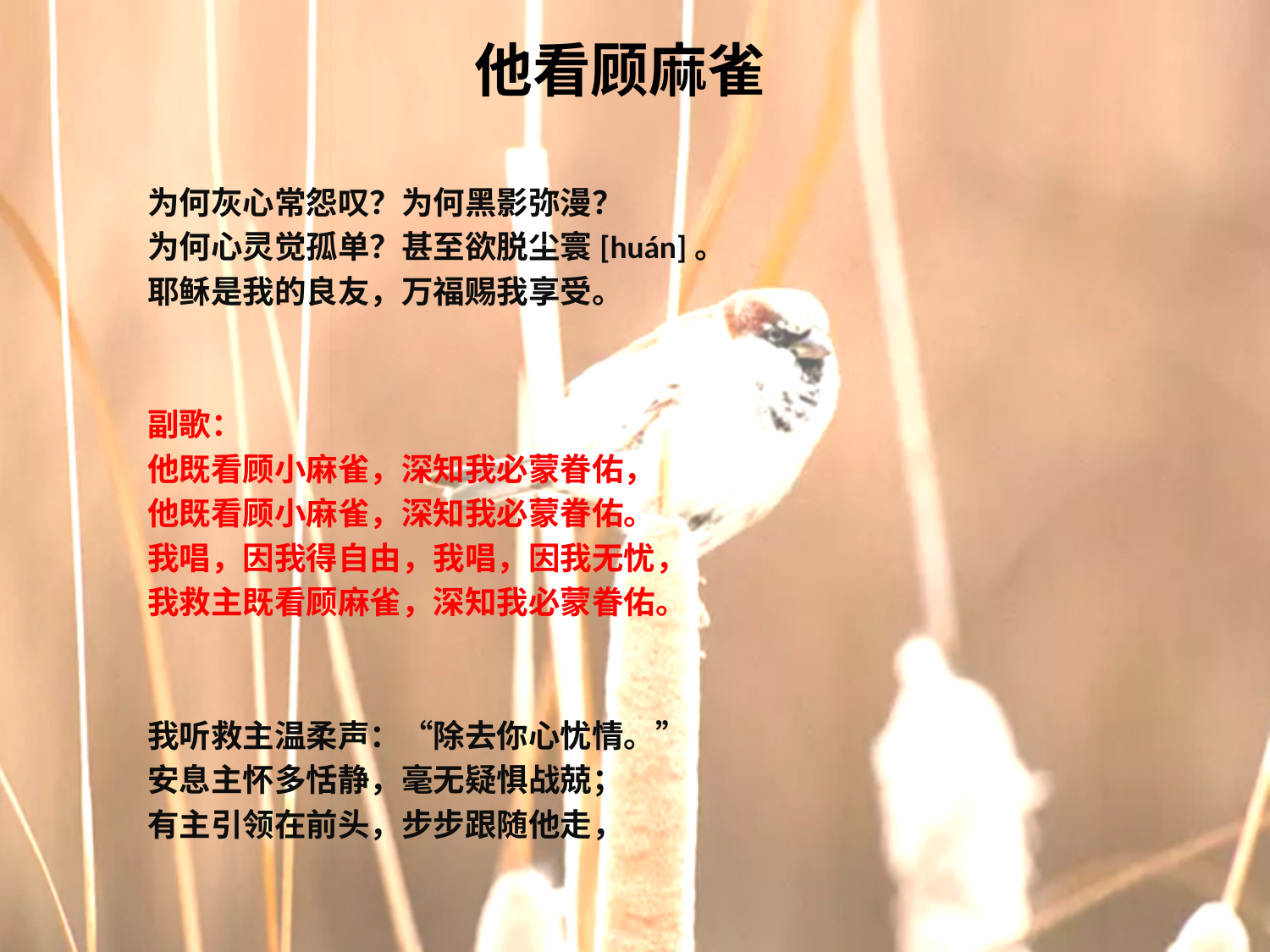

# 他看顾麻雀
为何灰心常怨叹？为何黑影弥漫？
为何心灵觉孤单？甚至欲脱尘寰[huán]。
耶稣是我的良友，万福赐我享受。

副歌：
他既看顾小麻雀，深知我必蒙眷佑，
他既看顾小麻雀，深知我必蒙眷佑。
我唱，因我得自由，我唱，因我无忧，
我救主既看顾麻雀，深知我必蒙眷佑。

我听救主温柔声：“除去你心忧情。”
安息主怀多恬静，毫无疑惧战兢；
有主引领在前头，步步跟随他走，